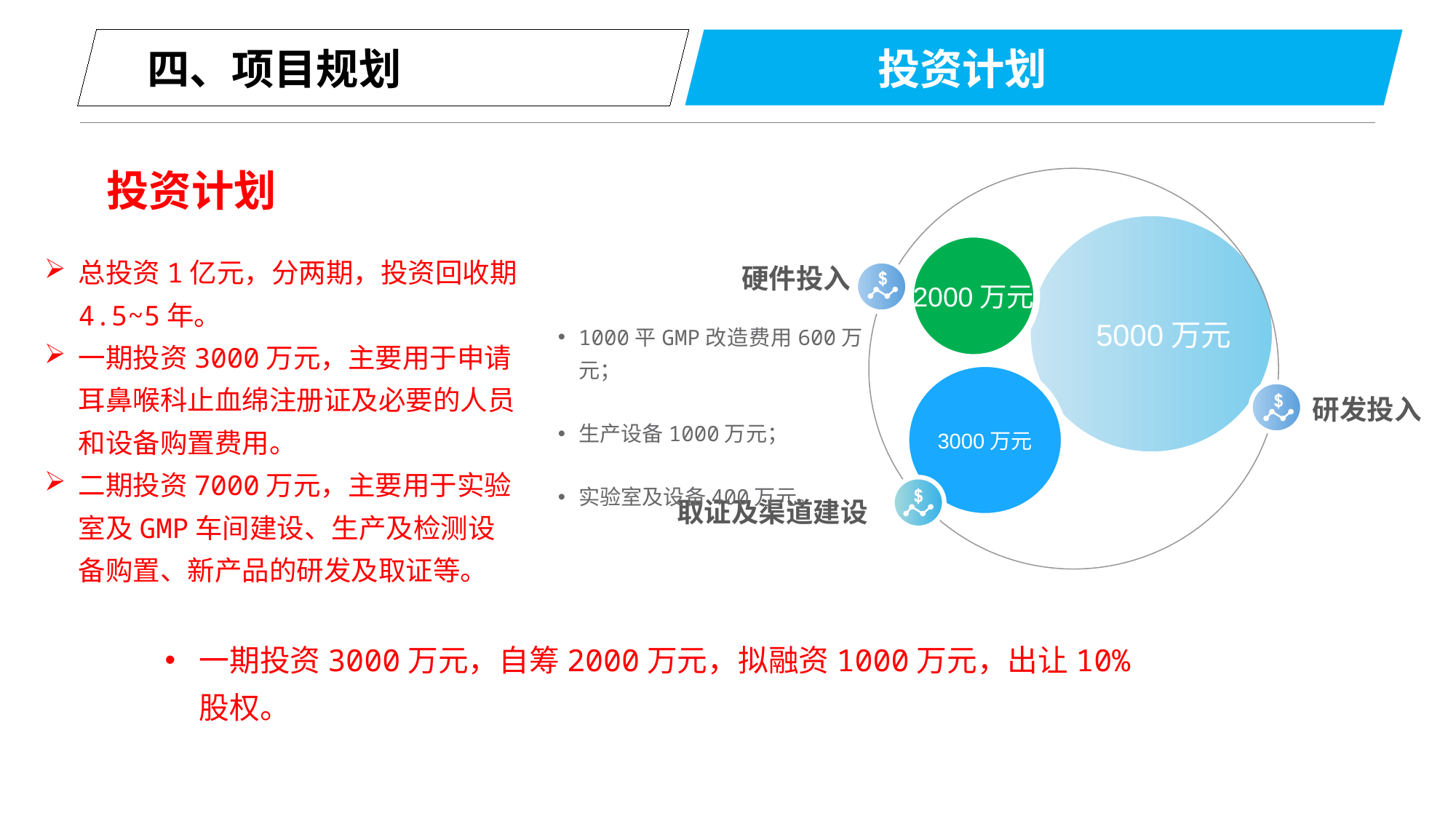

四、项目规划
           投资计划
投资计划

   5000万元
2000万元

3000万元

总投资1亿元，分两期，投资回收期4.5~5年。
一期投资3000万元，主要用于申请耳鼻喉科止血绵注册证及必要的人员和设备购置费用。
二期投资7000万元，主要用于实验室及GMP车间建设、生产及检测设备购置、新产品的研发及取证等。
硬件投入
1000平GMP改造费用600万元；
生产设备1000万元；
实验室及设备400万元。
研发投入
取证及渠道建设

一期投资3000万元，自筹2000万元，拟融资1000万元，出让10%股权。